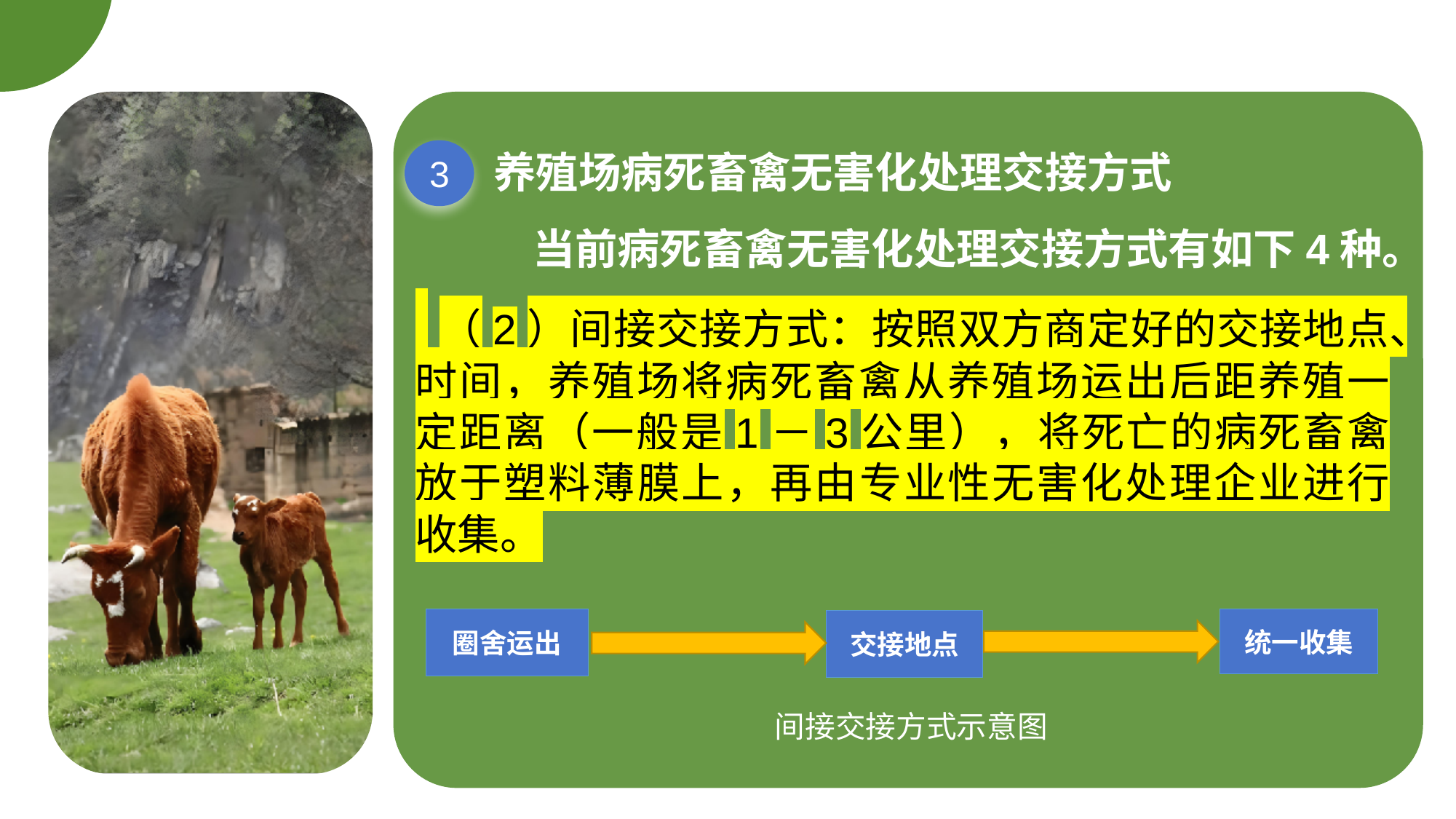

养殖场病死畜禽无害化处理交接方式
      当前病死畜禽无害化处理交接方式有如下4种。

3
 （2）间接交接方式：按照双方商定好的交接地点、时间，养殖场将病死畜禽从养殖场运出后距养殖一定距离（一般是1－3公里），将死亡的病死畜禽放于塑料薄膜上，再由专业性无害化处理企业进行收集。

圈舍运出
统一收集
交接地点

间接交接方式示意图